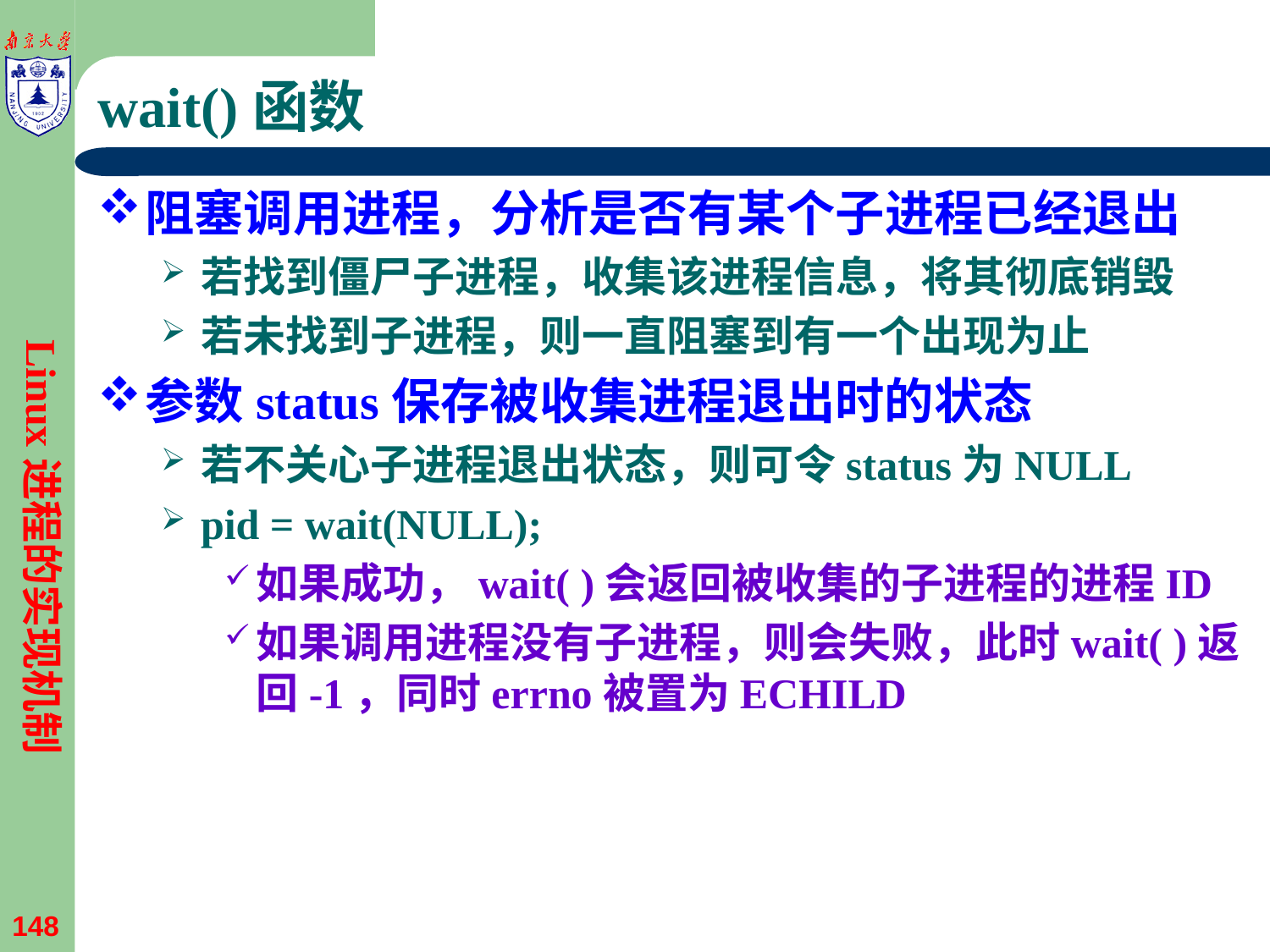

# wait()函数
阻塞调用进程，分析是否有某个子进程已经退出
若找到僵尸子进程，收集该进程信息，将其彻底销毁
若未找到子进程，则一直阻塞到有一个出现为止
参数status保存被收集进程退出时的状态
若不关心子进程退出状态，则可令status为NULL
pid = wait(NULL);
如果成功，wait( )会返回被收集的子进程的进程ID
如果调用进程没有子进程，则会失败，此时wait( )返回-1，同时errno被置为ECHILD
Linux进程的实现机制
148